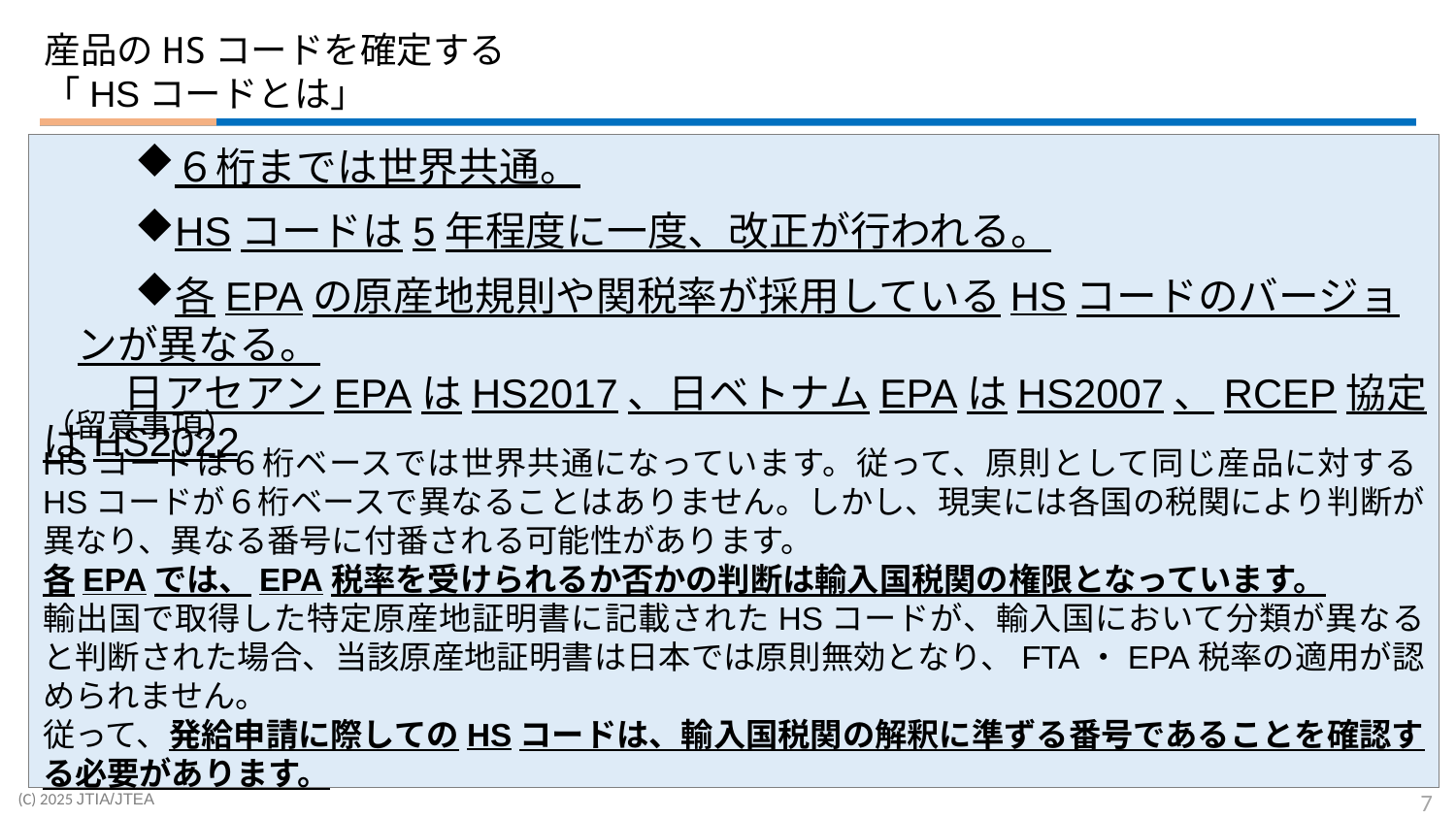

産品のHSコードを確定する
「HSコードとは」

６桁までは世界共通。
HSコードは5年程度に一度、改正が行われる。
各EPAの原産地規則や関税率が採用しているHSコードのバージョンが異なる。
　　日アセアンEPAはHS2017、日ベトナムEPAはHS2007、RCEP協定はHS2022
（留意事項）
HSコードは６桁ベースでは世界共通になっています。従って、原則として同じ産品に対するHSコードが６桁ベースで異なることはありません。しかし、現実には各国の税関により判断が異なり、異なる番号に付番される可能性があります。
各EPAでは、EPA税率を受けられるか否かの判断は輸入国税関の権限となっています。
輸出国で取得した特定原産地証明書に記載されたHSコードが、輸入国において分類が異なると判断された場合、当該原産地証明書は日本では原則無効となり、FTA・EPA税率の適用が認められません。
従って、発給申請に際してのHSコードは、輸入国税関の解釈に準ずる番号であることを確認する必要があります。